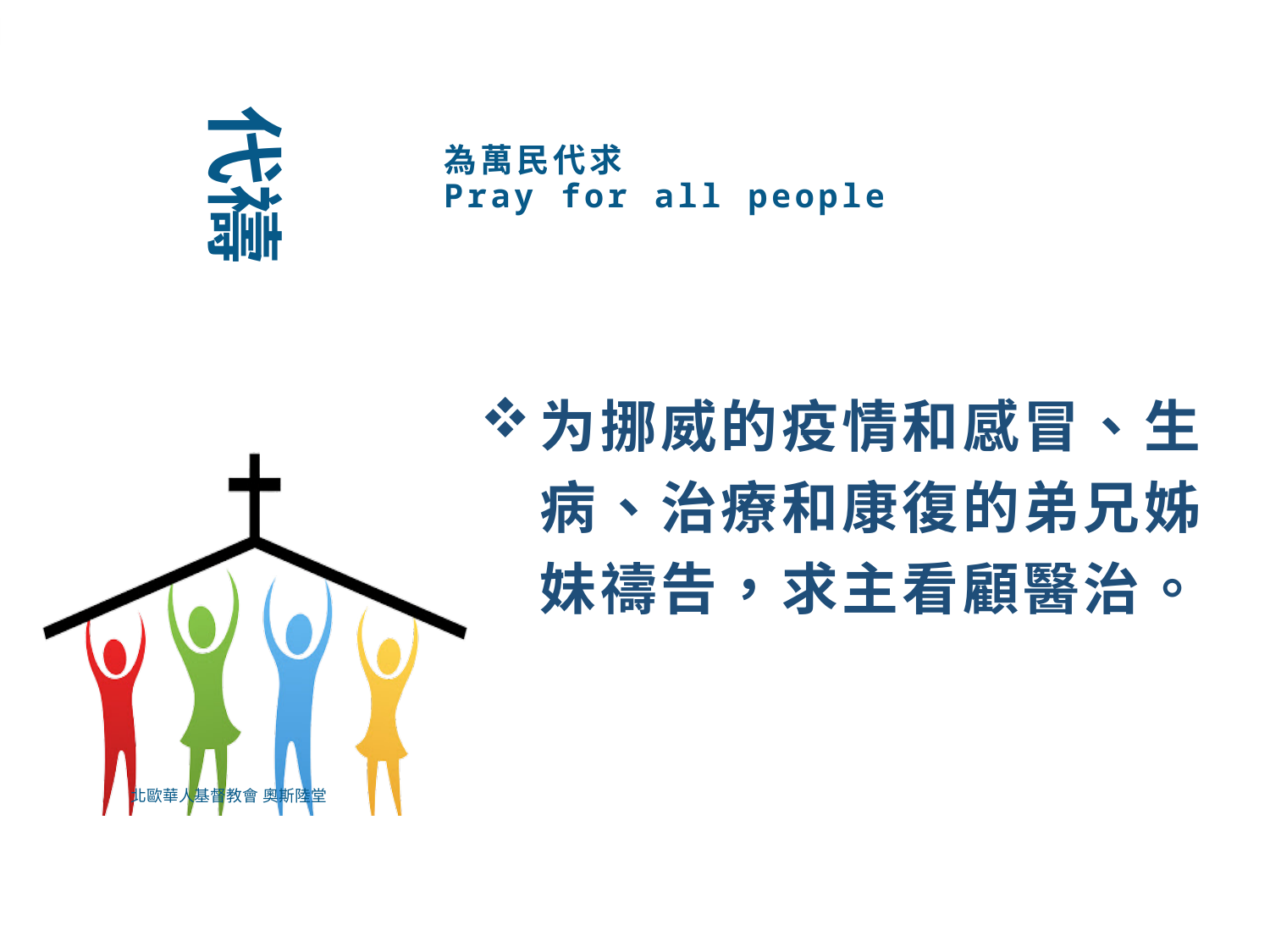

# 為萬民代求 Pray for all people
为挪威的疫情和感冒、生病、治療和康復的弟兄姊妹禱告，求主看顧醫治。
北歐華人基督教會 奧斯陸堂